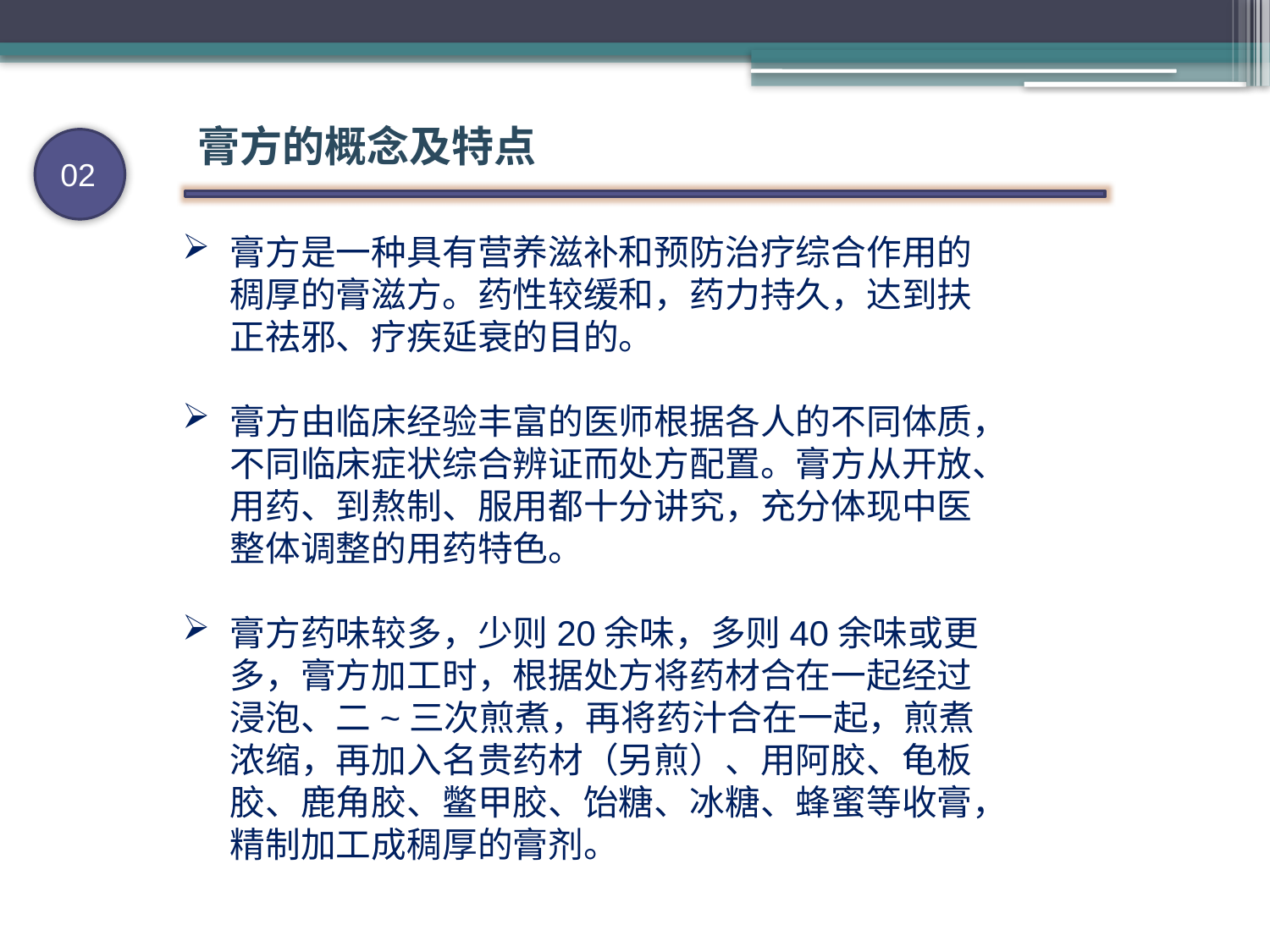

膏方的概念及特点
02

膏方是一种具有营养滋补和预防治疗综合作用的稠厚的膏滋方。药性较缓和，药力持久，达到扶正祛邪、疗疾延衰的目的。

膏方由临床经验丰富的医师根据各人的不同体质，不同临床症状综合辨证而处方配置。膏方从开放、用药、到熬制、服用都十分讲究，充分体现中医整体调整的用药特色。

膏方药味较多，少则20余味，多则40余味或更多，膏方加工时，根据处方将药材合在一起经过浸泡、二~三次煎煮，再将药汁合在一起，煎煮浓缩，再加入名贵药材（另煎）、用阿胶、龟板胶、鹿角胶、鳖甲胶、饴糖、冰糖、蜂蜜等收膏，精制加工成稠厚的膏剂。